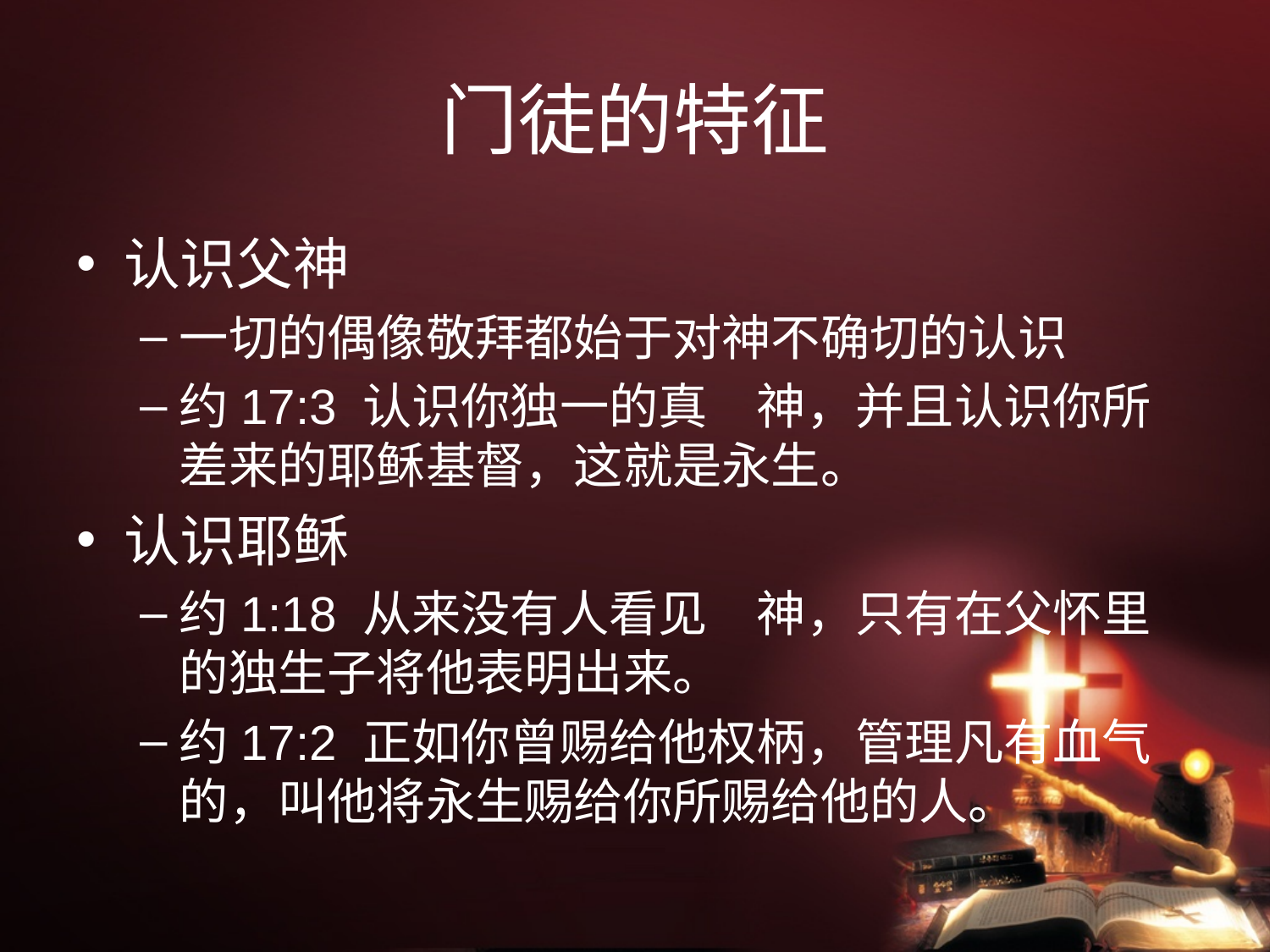

# 门徒的特征
认识父神
一切的偶像敬拜都始于对神不确切的认识
约17:3 认识你独一的真　神，并且认识你所差来的耶稣基督，这就是永生。
认识耶稣
约1:18 从来没有人看见　神，只有在父怀里的独生子将他表明出来。
约17:2 正如你曾赐给他权柄，管理凡有血气的，叫他将永生赐给你所赐给他的人。